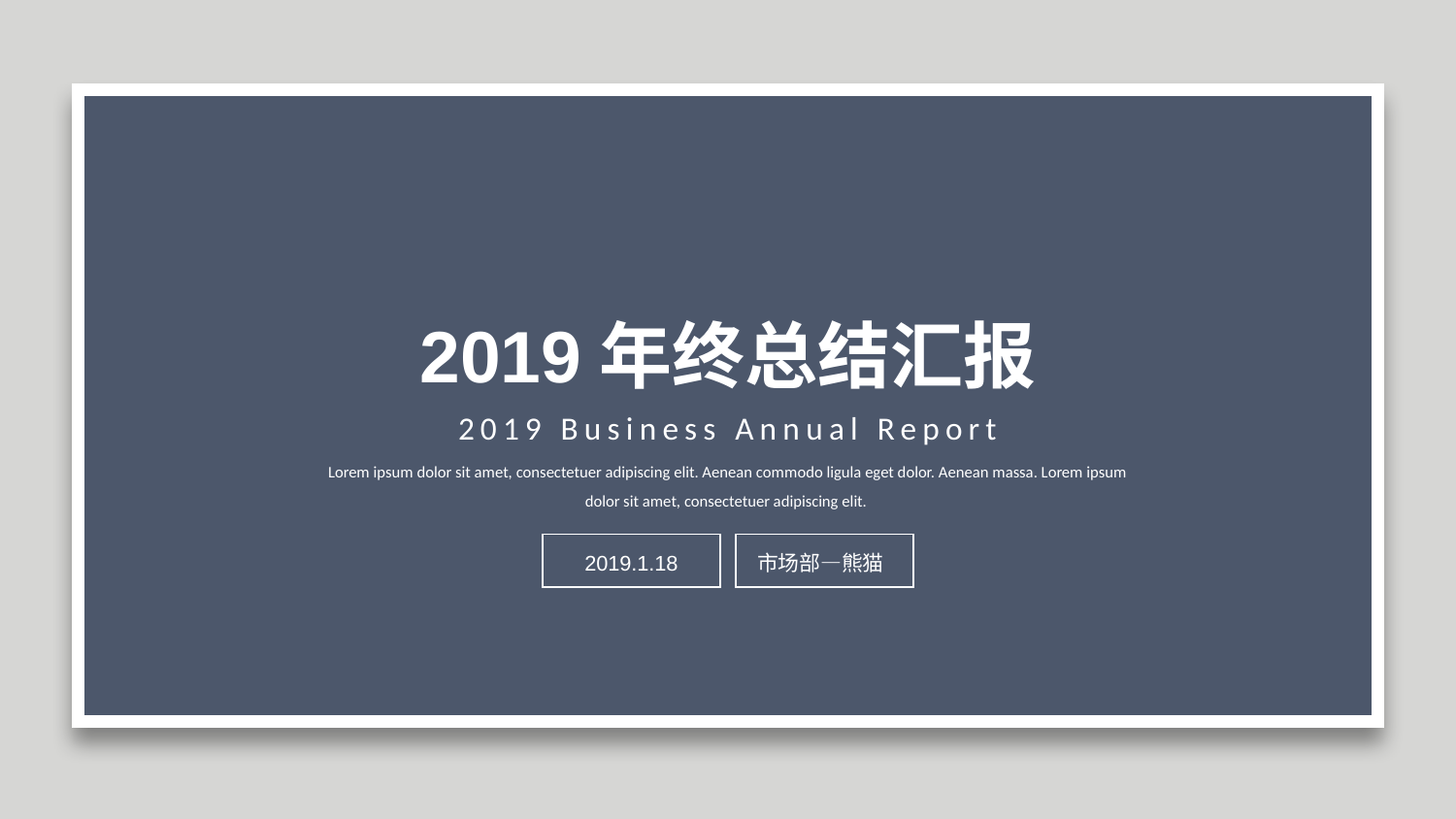

2019年终总结汇报
2019 Business Annual Report
Lorem ipsum dolor sit amet, consectetuer adipiscing elit. Aenean commodo ligula eget dolor. Aenean massa. Lorem ipsum dolor sit amet, consectetuer adipiscing elit.

市场部—熊猫

2019.1.18